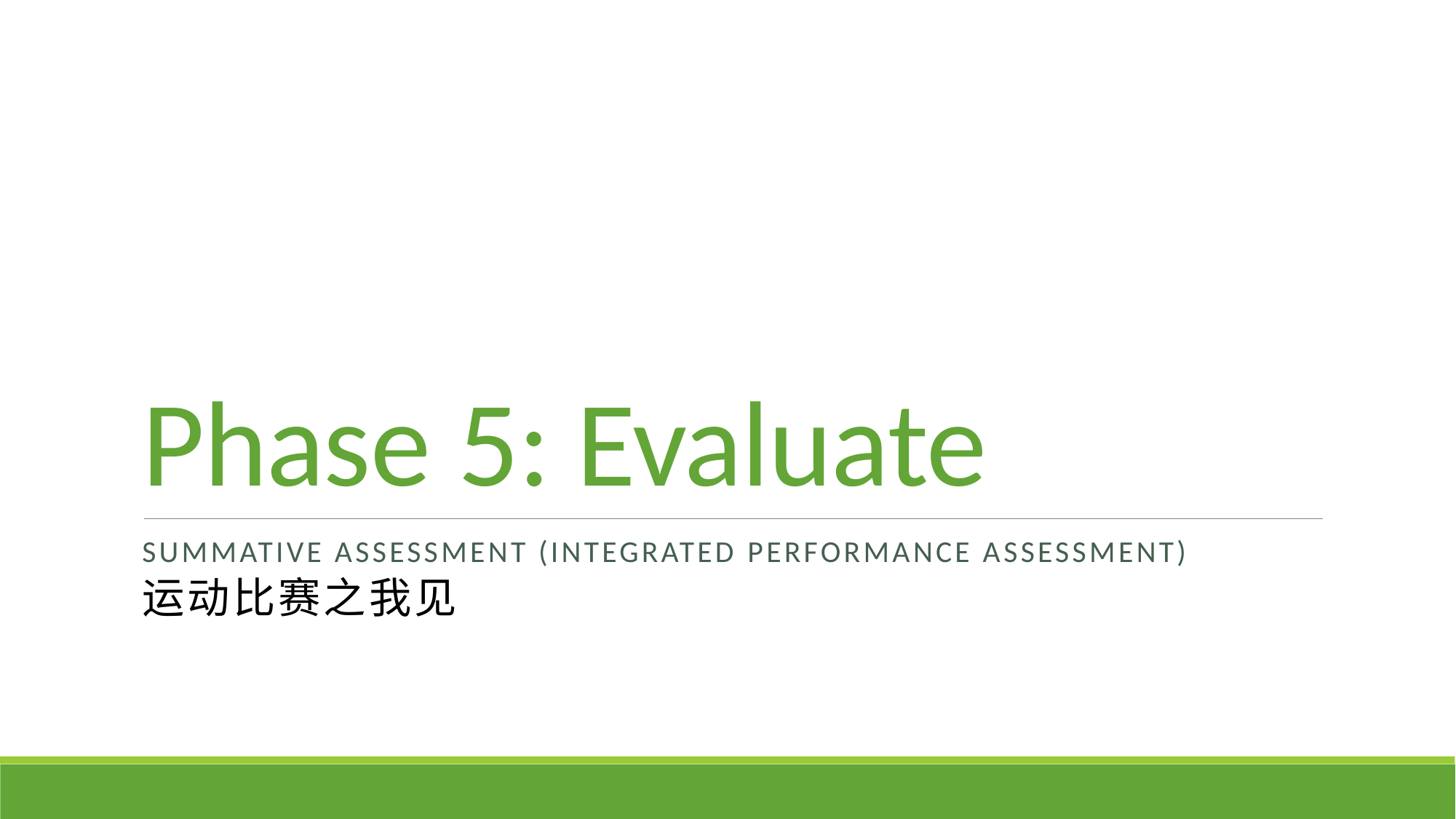

# Phase 5: Evaluate
Summative Assessment (Integrated Performance Assessment)
运动比赛之我见